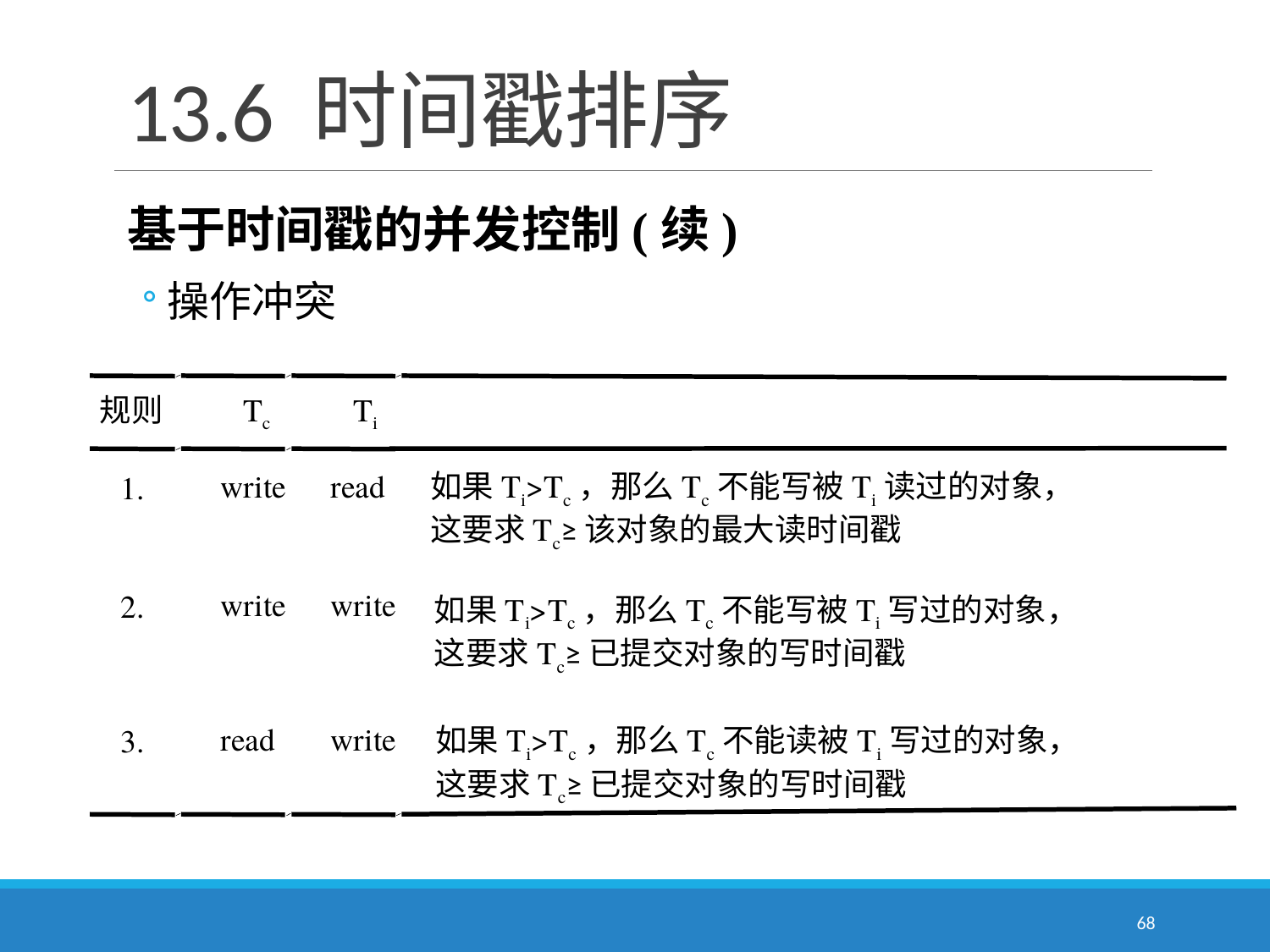

# 13.6 时间戳排序
基于时间戳的并发控制(续)
操作冲突

规则
Tc
Ti

write
read
如果Ti>Tc，那么Tc不能写被Ti读过的对象，
这要求Tc≥该对象的最大读时间戳
1.

write
write
2.
如果Ti>Tc，那么Tc不能写被Ti写过的对象，
这要求Tc≥已提交对象的写时间戳
read
write
如果Ti>Tc，那么Tc不能读被Ti写过的对象，
这要求Tc≥已提交对象的写时间戳
3.

68